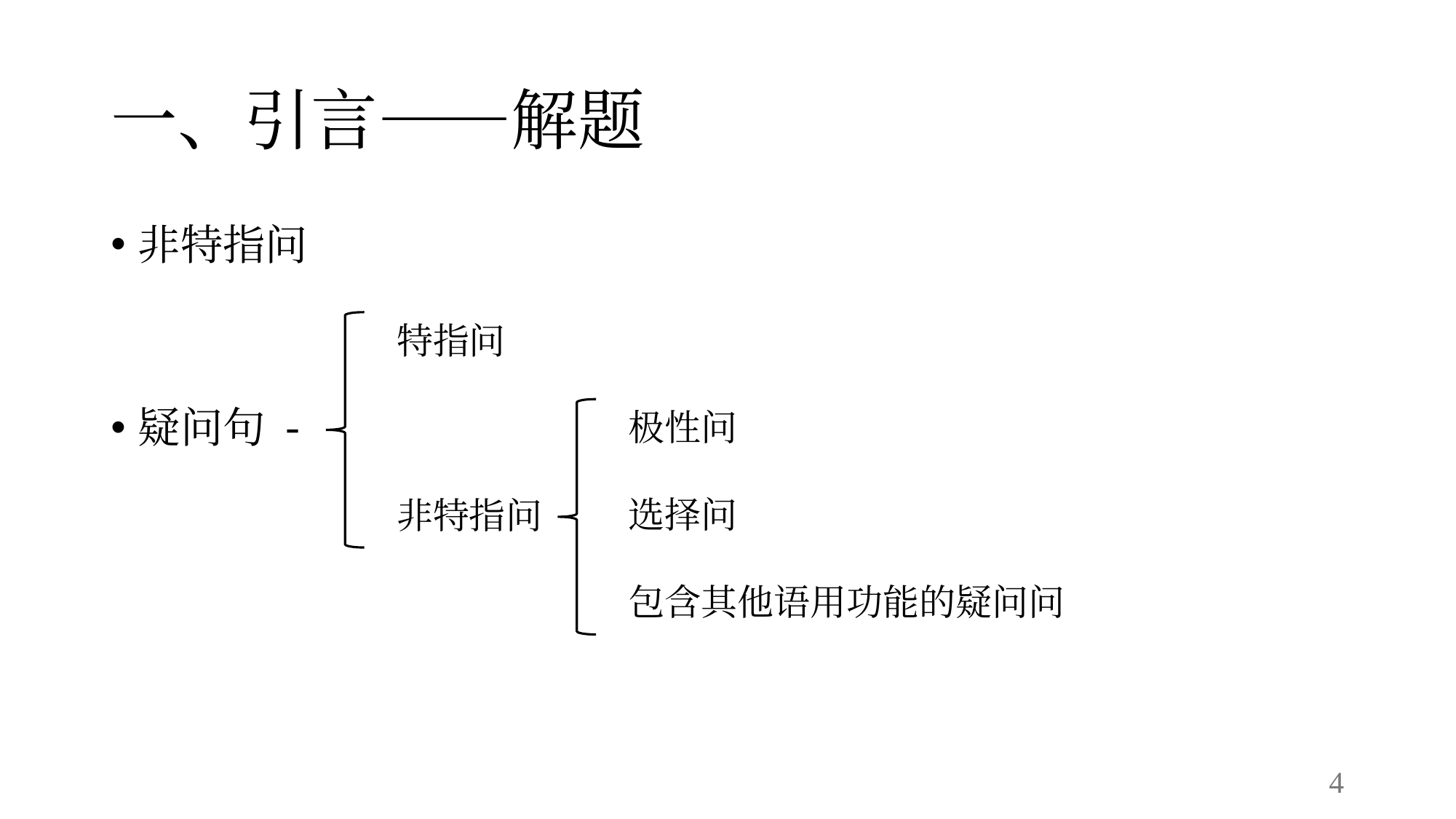

# 一、引言——解题
非特指问

疑问句 -

特指问

非特指问

极性问

选择问

包含其他语用功能的疑问问
4